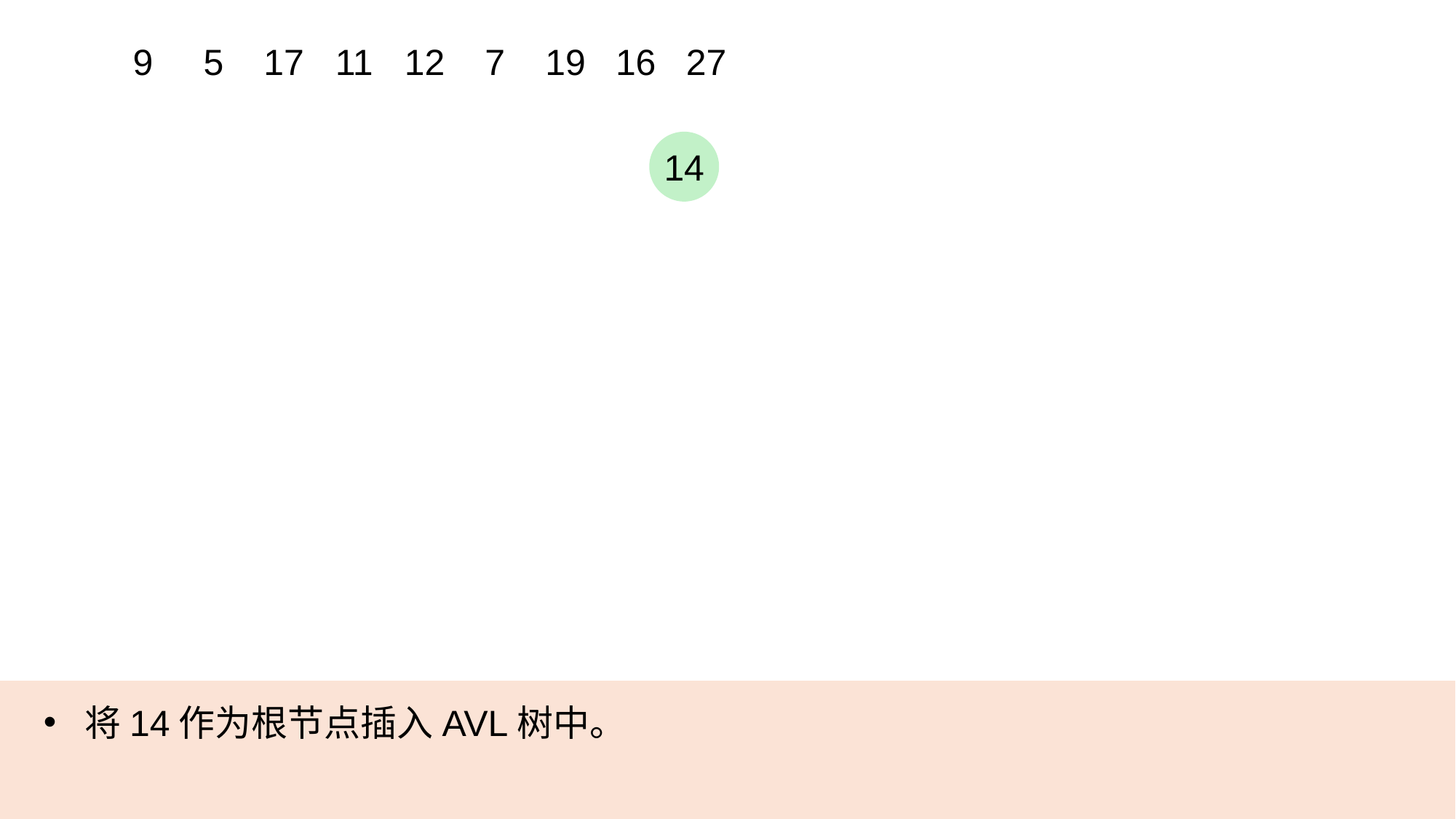

9
5
17
11
12
7
19
16
27

14

将14作为根节点插入AVL树中。